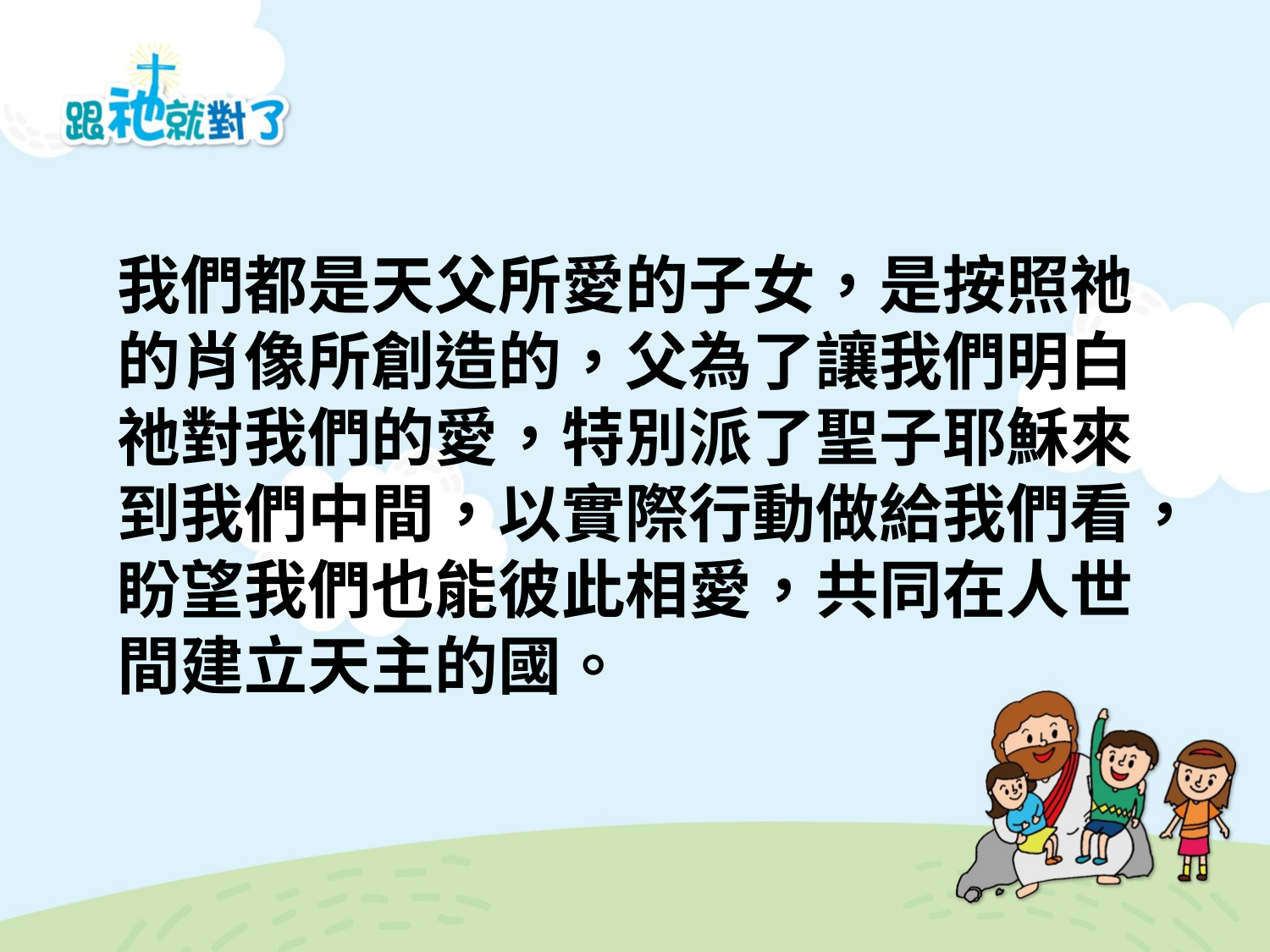

我們都是天父所愛的子女，是按照祂的肖像所創造的，父為了讓我們明白祂對我們的愛，特別派了聖子耶穌來到我們中間，以實際行動做給我們看，盼望我們也能彼此相愛，共同在人世間建立天主的國。